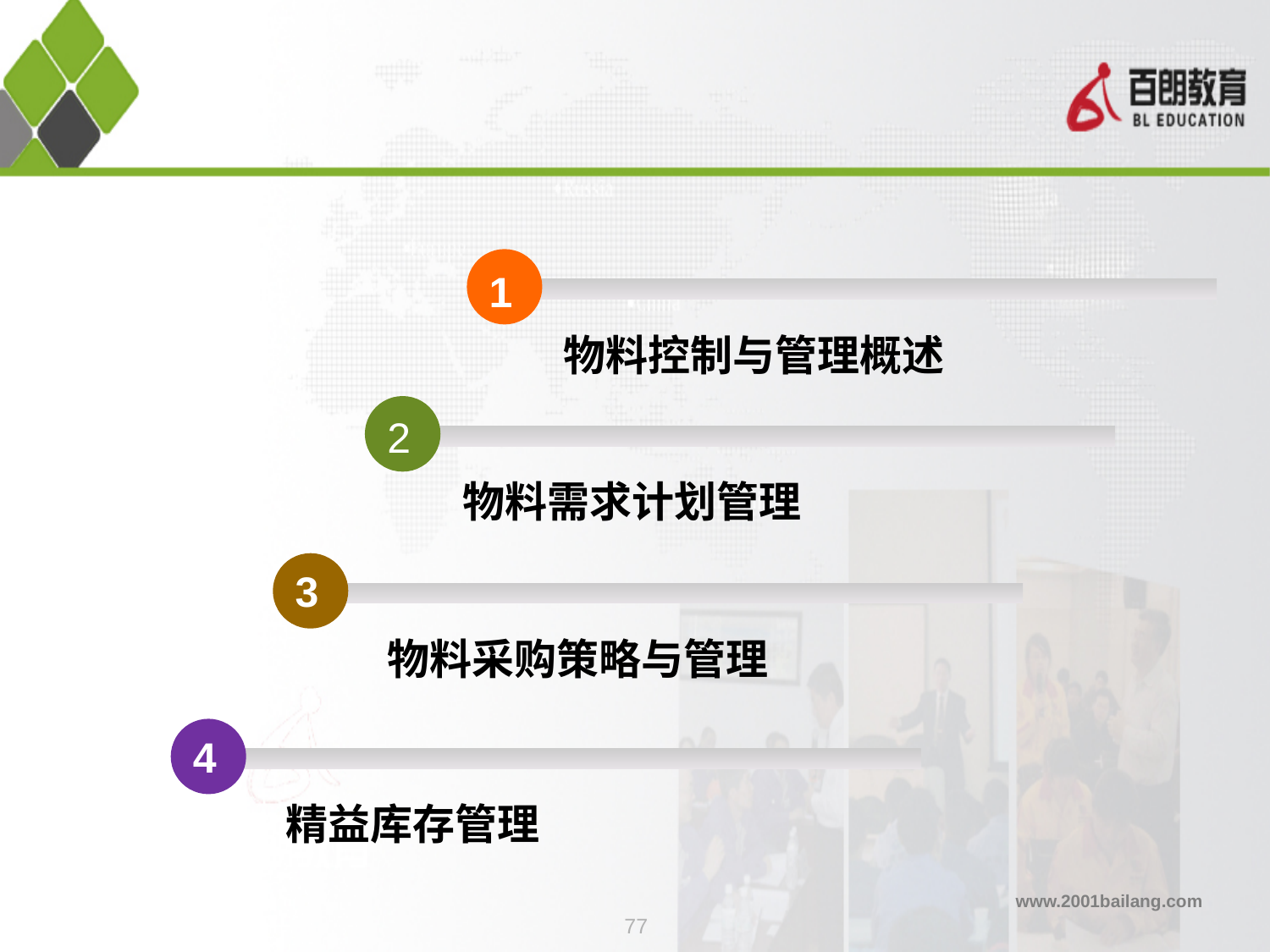

1

物料控制与管理概述

2

物料需求计划管理

3

物料采购策略与管理

4

精益库存管理
77